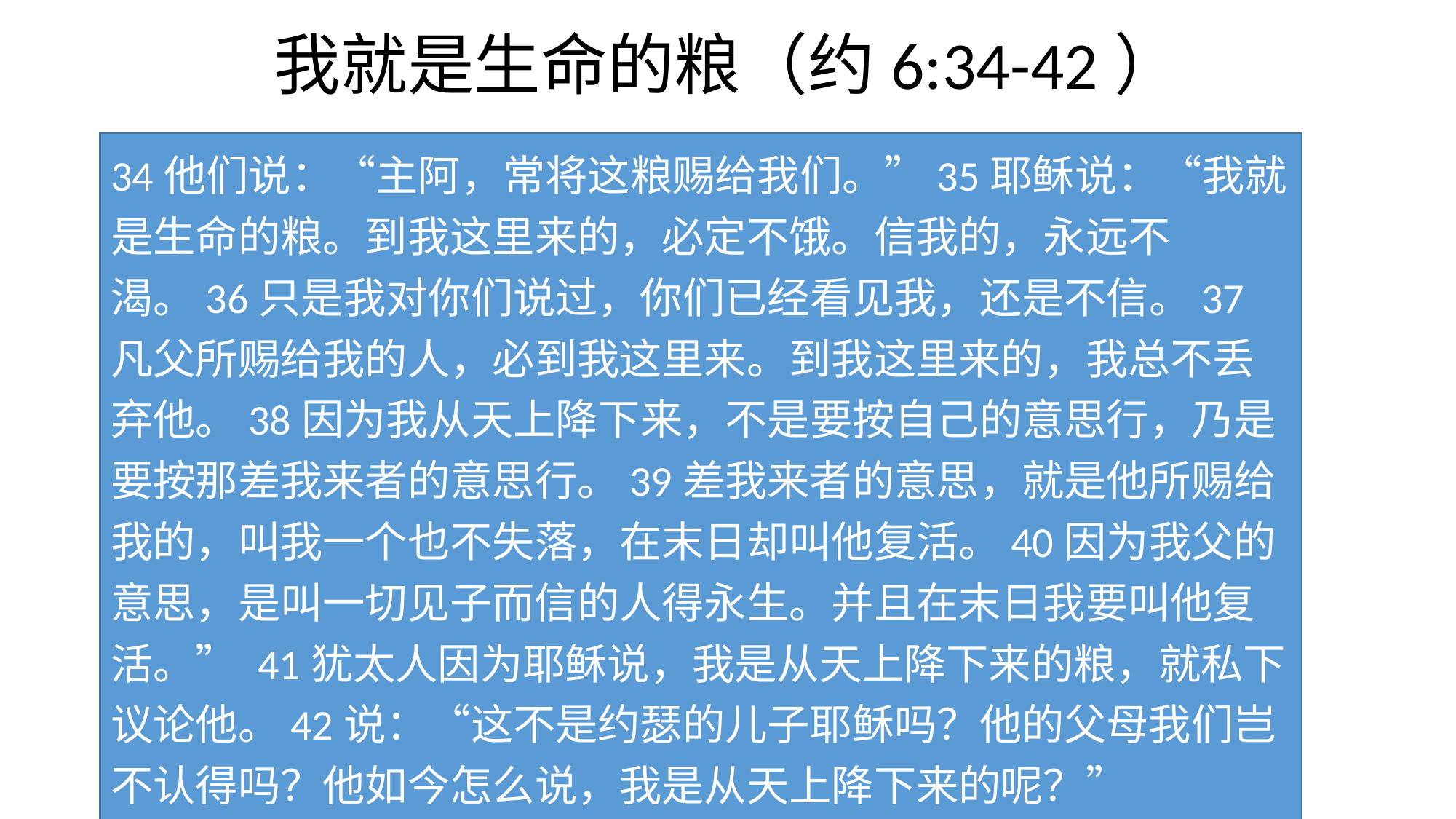

# 我就是生命的粮（约6:34-42）
34他们说：“主阿，常将这粮赐给我们。”35耶稣说：“我就是生命的粮。到我这里来的，必定不饿。信我的，永远不渴。36只是我对你们说过，你们已经看见我，还是不信。37凡父所赐给我的人，必到我这里来。到我这里来的，我总不丢弃他。38因为我从天上降下来，不是要按自己的意思行，乃是要按那差我来者的意思行。39差我来者的意思，就是他所赐给我的，叫我一个也不失落，在末日却叫他复活。40因为我父的意思，是叫一切见子而信的人得永生。并且在末日我要叫他复活。” 41犹太人因为耶稣说，我是从天上降下来的粮，就私下议论他。42说：“这不是约瑟的儿子耶稣吗？他的父母我们岂不认得吗？他如今怎么说，我是从天上降下来的呢？”